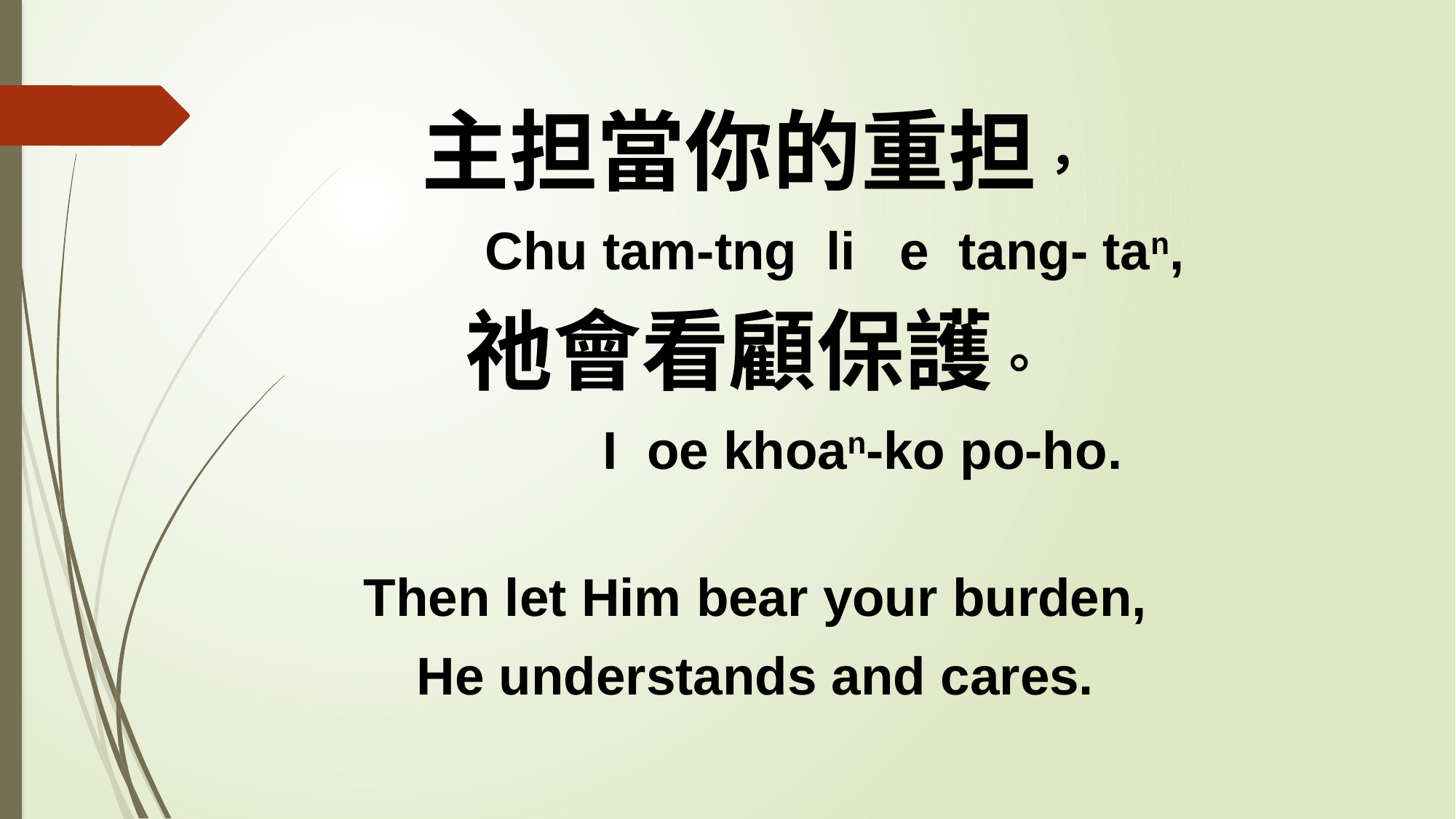

主担當你的重担，
                 Chu tam-tng  li   e  tang- tan,
祂會看顧保護。
                         I  oe khoan-ko po-ho.

Then let Him bear your burden,
He understands and cares.